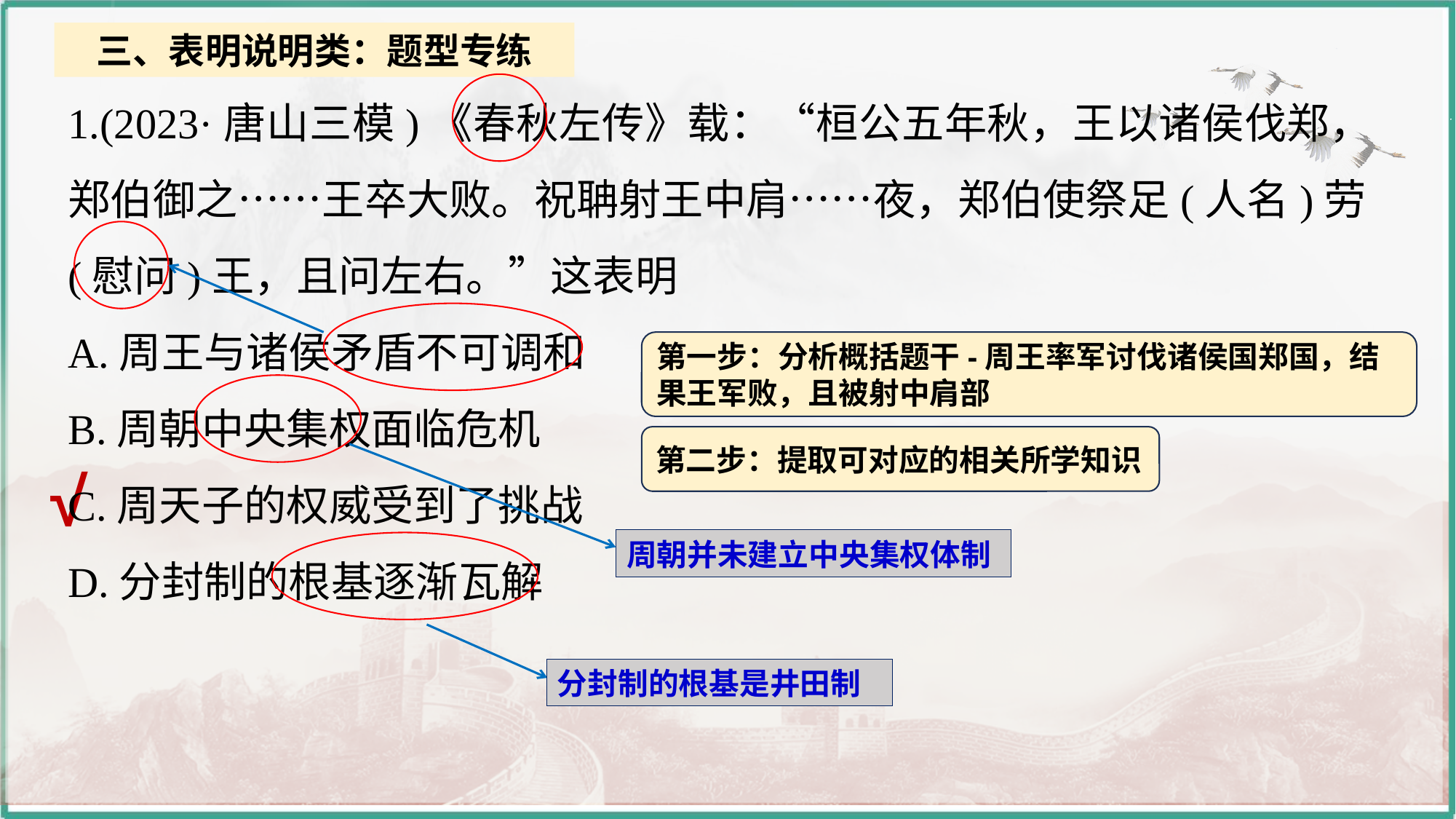

三、表明说明类：题型专练
1.(2023·唐山三模)《春秋左传》载：“桓公五年秋，王以诸侯伐郑，郑伯御之……王卒大败。祝聃射王中肩……夜，郑伯使祭足(人名)劳(慰问)王，且问左右。”这表明
A.周王与诸侯矛盾不可调和
B.周朝中央集权面临危机
C.周天子的权威受到了挑战
D.分封制的根基逐渐瓦解

第一步：分析概括题干-周王率军讨伐诸侯国郑国，结果王军败，且被射中肩部

第二步：提取可对应的相关所学知识
√
周朝并未建立中央集权体制

分封制的根基是井田制